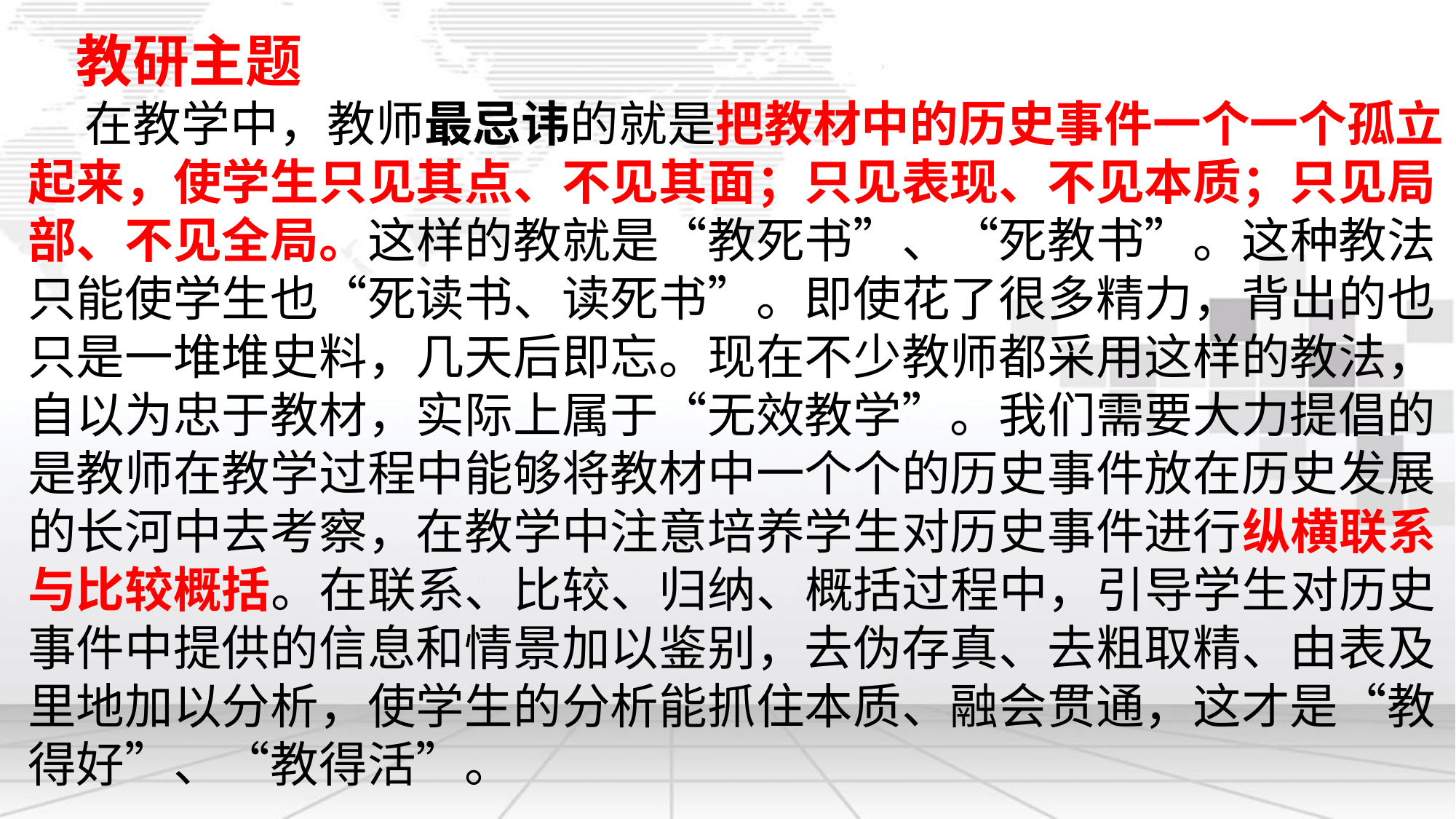

在教学中，教师最忌讳的就是把教材中的历史事件一个一个孤立起来，使学生只见其点、不见其面；只见表现、不见本质；只见局部、不见全局。这样的教就是“教死书”、“死教书”。这种教法只能使学生也“死读书、读死书”。即使花了很多精力，背出的也只是一堆堆史料，几天后即忘。现在不少教师都采用这样的教法，自以为忠于教材，实际上属于“无效教学”。我们需要大力提倡的是教师在教学过程中能够将教材中一个个的历史事件放在历史发展的长河中去考察，在教学中注意培养学生对历史事件进行纵横联系与比较概括。在联系、比较、归纳、概括过程中，引导学生对历史事件中提供的信息和情景加以鉴别，去伪存真、去粗取精、由表及里地加以分析，使学生的分析能抓住本质、融会贯通，这才是“教得好”、“教得活”。
教研主题